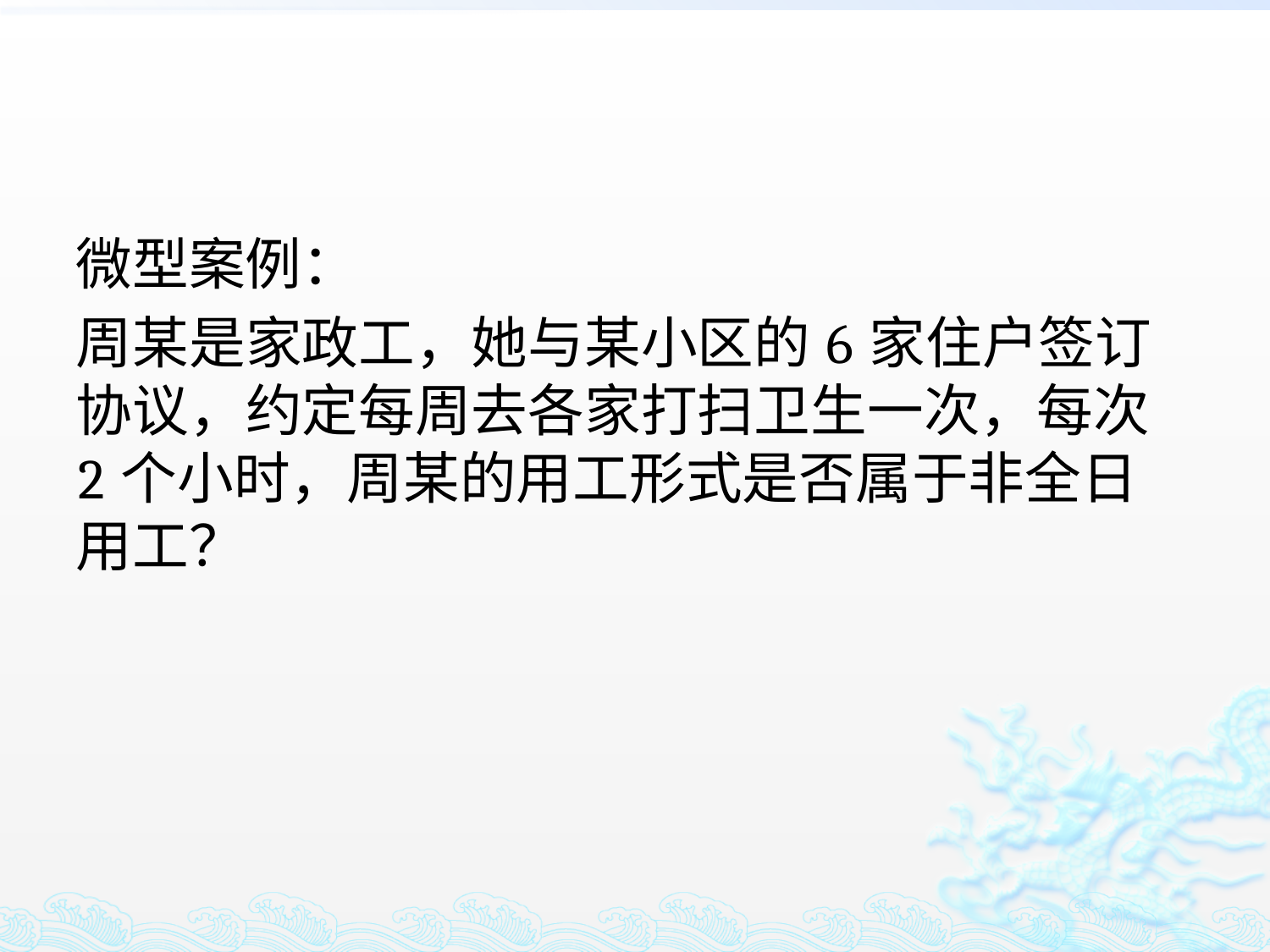

#
微型案例：
周某是家政工，她与某小区的6家住户签订协议，约定每周去各家打扫卫生一次，每次2个小时，周某的用工形式是否属于非全日用工？